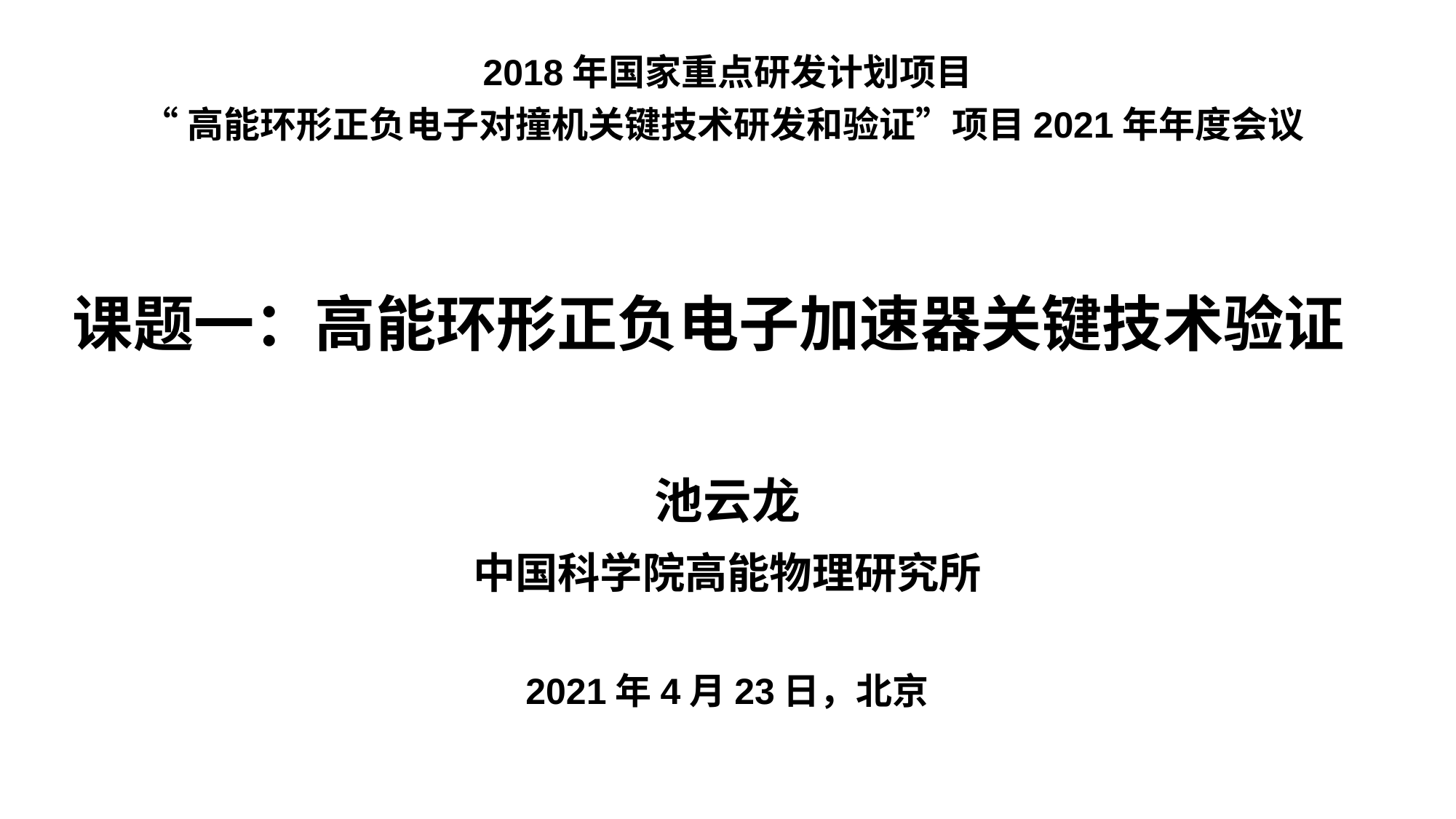

2018年国家重点研发计划项目
“高能环形正负电子对撞机关键技术研发和验证”项目2021年年度会议

课题一：高能环形正负电子加速器关键技术验证

池云龙
中国科学院高能物理研究所

2021年4月23日，北京